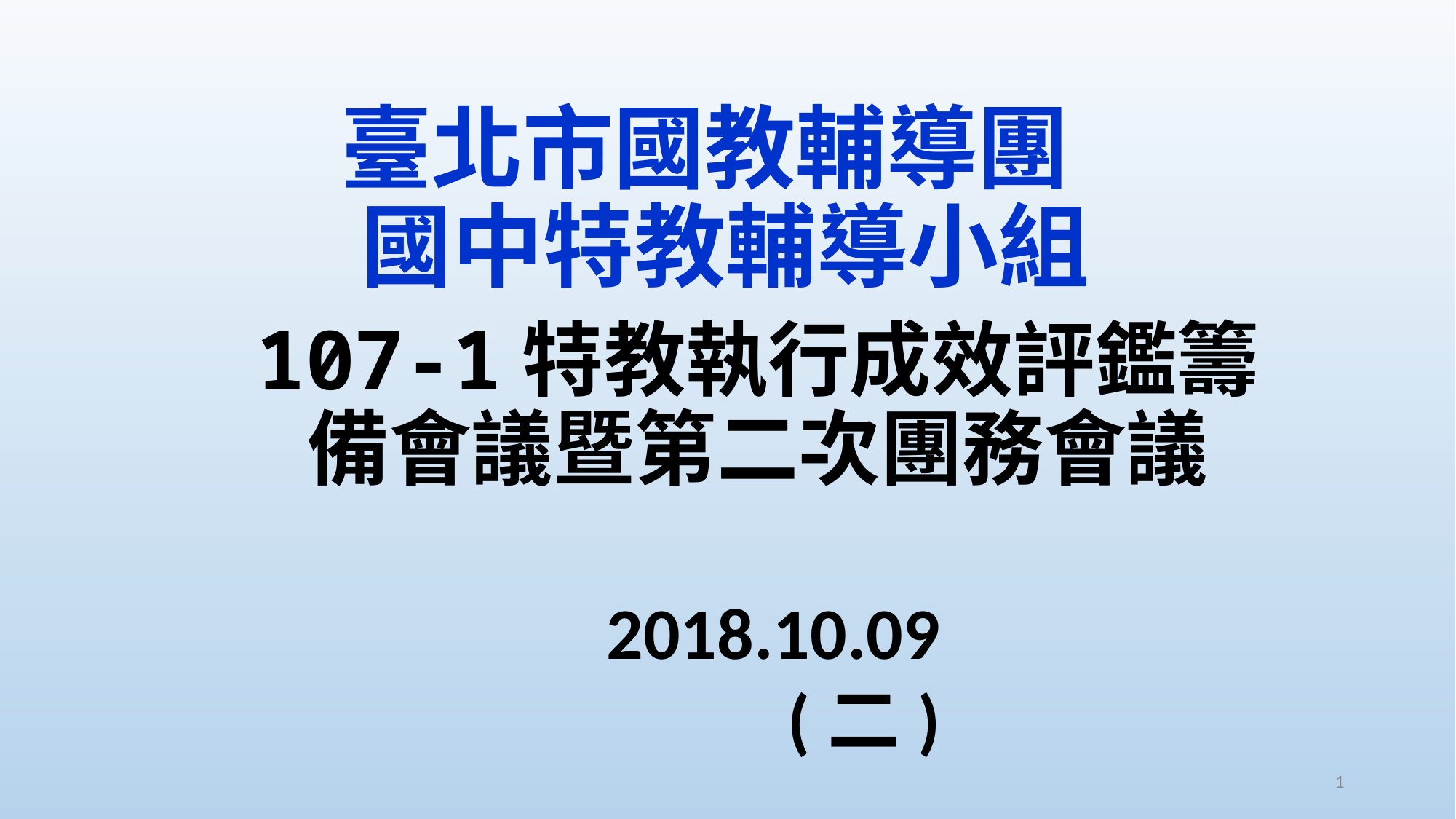

# 臺北市國教輔導團 國中特教輔導小組
107-1特教執行成效評鑑籌備會議暨第二次團務會議
2018.10.09(二)

1